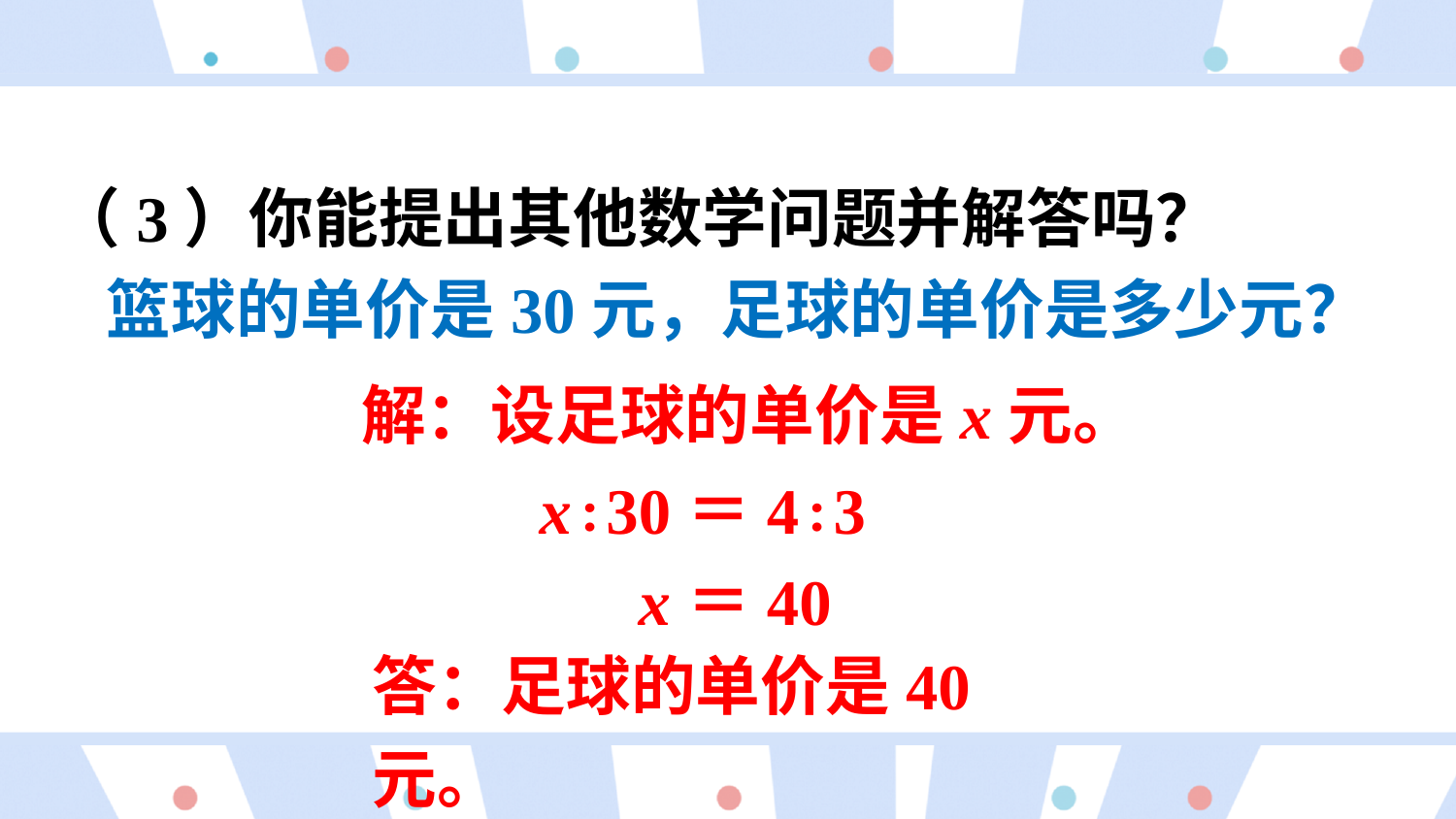

（3）你能提出其他数学问题并解答吗？
篮球的单价是30元，足球的单价是多少元？
解：设足球的单价是x元。
x∶30＝4∶3
x＝40
答：足球的单价是40元。